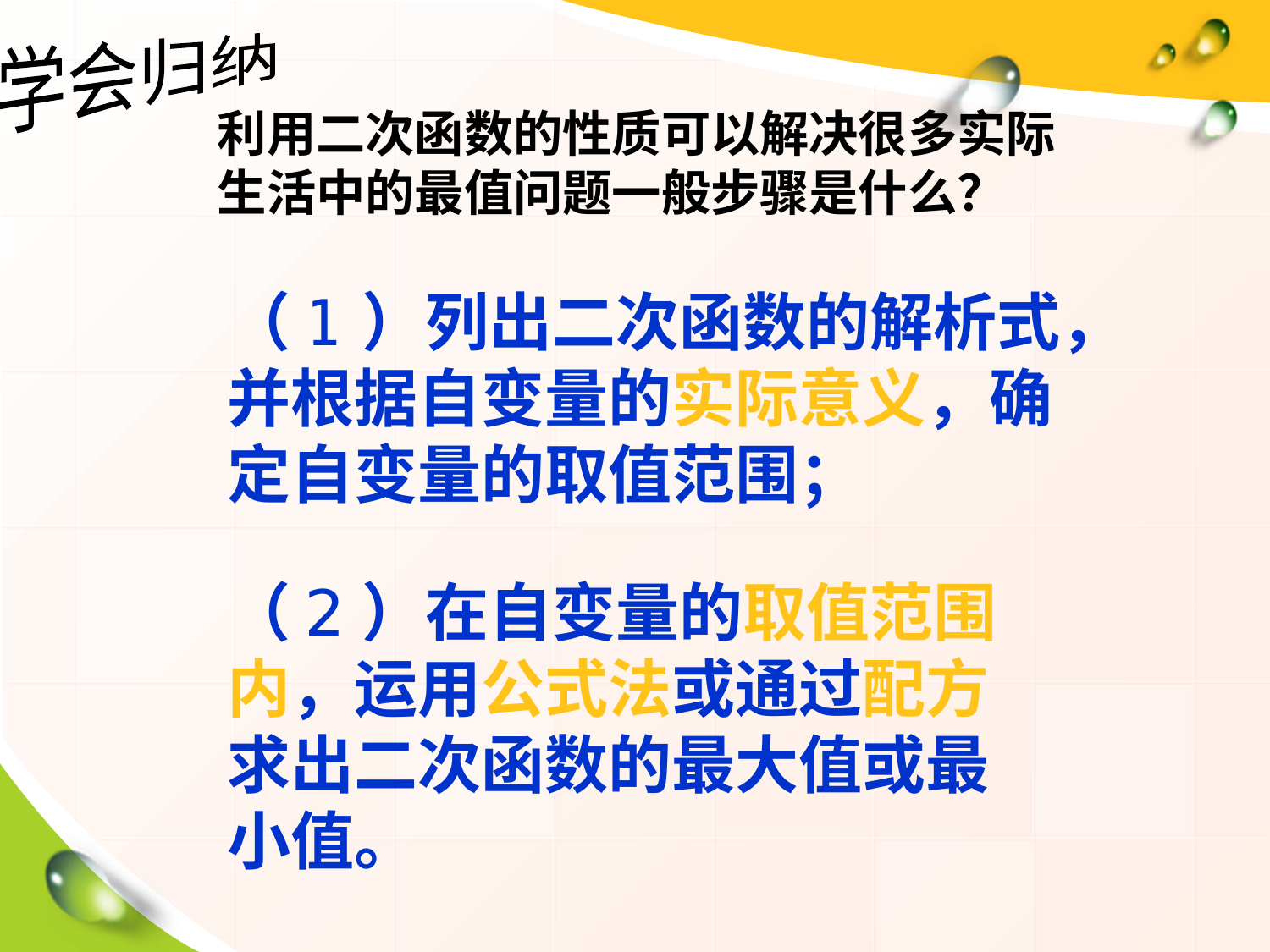

学会归纳
利用二次函数的性质可以解决很多实际生活中的最值问题一般步骤是什么？
（1）列出二次函数的解析式，并根据自变量的实际意义，确定自变量的取值范围；
（2）在自变量的取值范围内，运用公式法或通过配方求出二次函数的最大值或最小值。